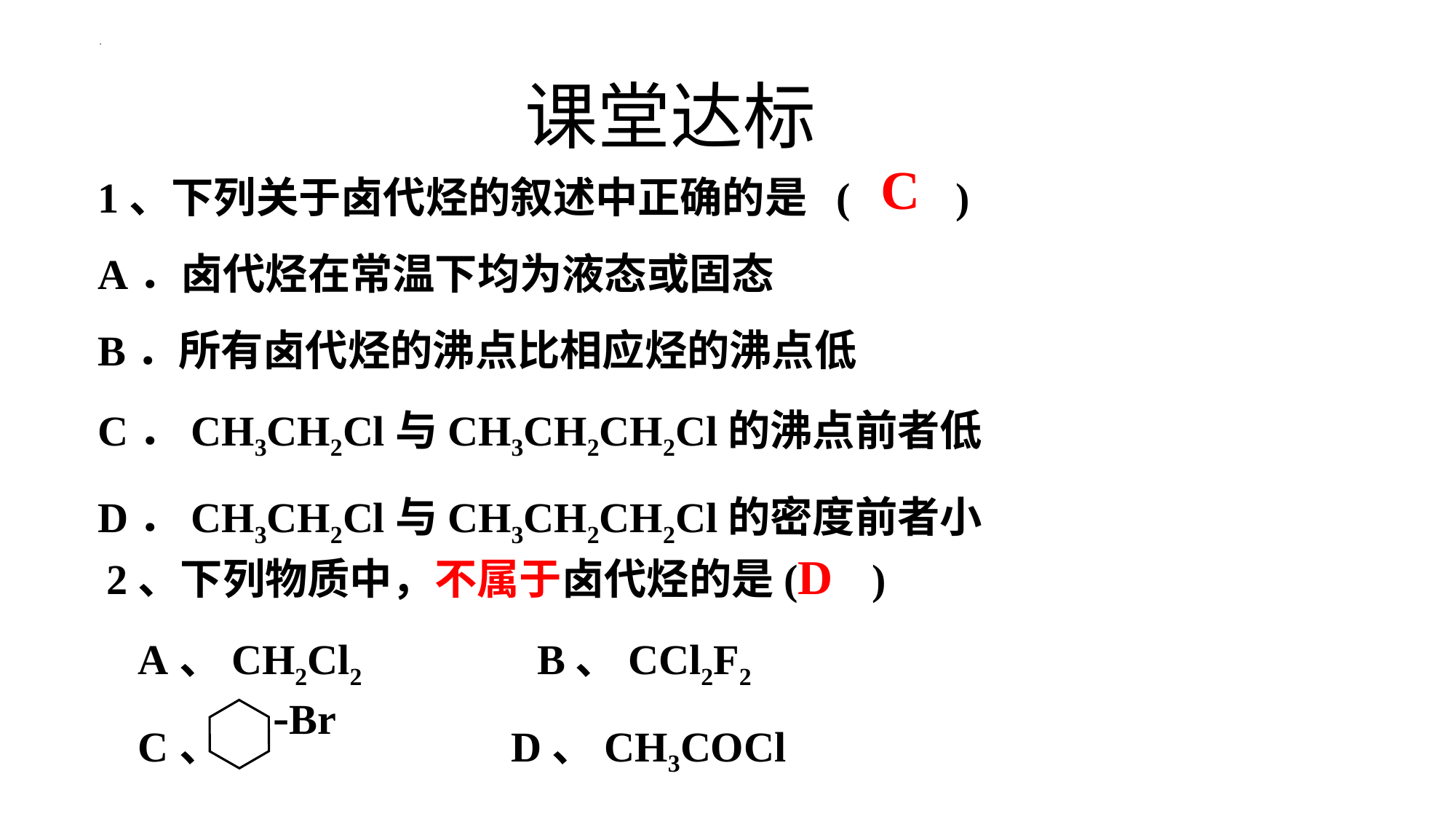

课堂达标
1、下列关于卤代烃的叙述中正确的是  (　　)
A．卤代烃在常温下均为液态或固态
B．所有卤代烃的沸点比相应烃的沸点低
C．CH3CH2Cl与CH3CH2CH2Cl的沸点前者低
D．CH3CH2Cl与CH3CH2CH2Cl的密度前者小
C
D
2、下列物质中，不属于卤代烃的是(       )
   A、CH2Cl2                 B、CCl2F2
   C、                             D、CH3COCl
-Br